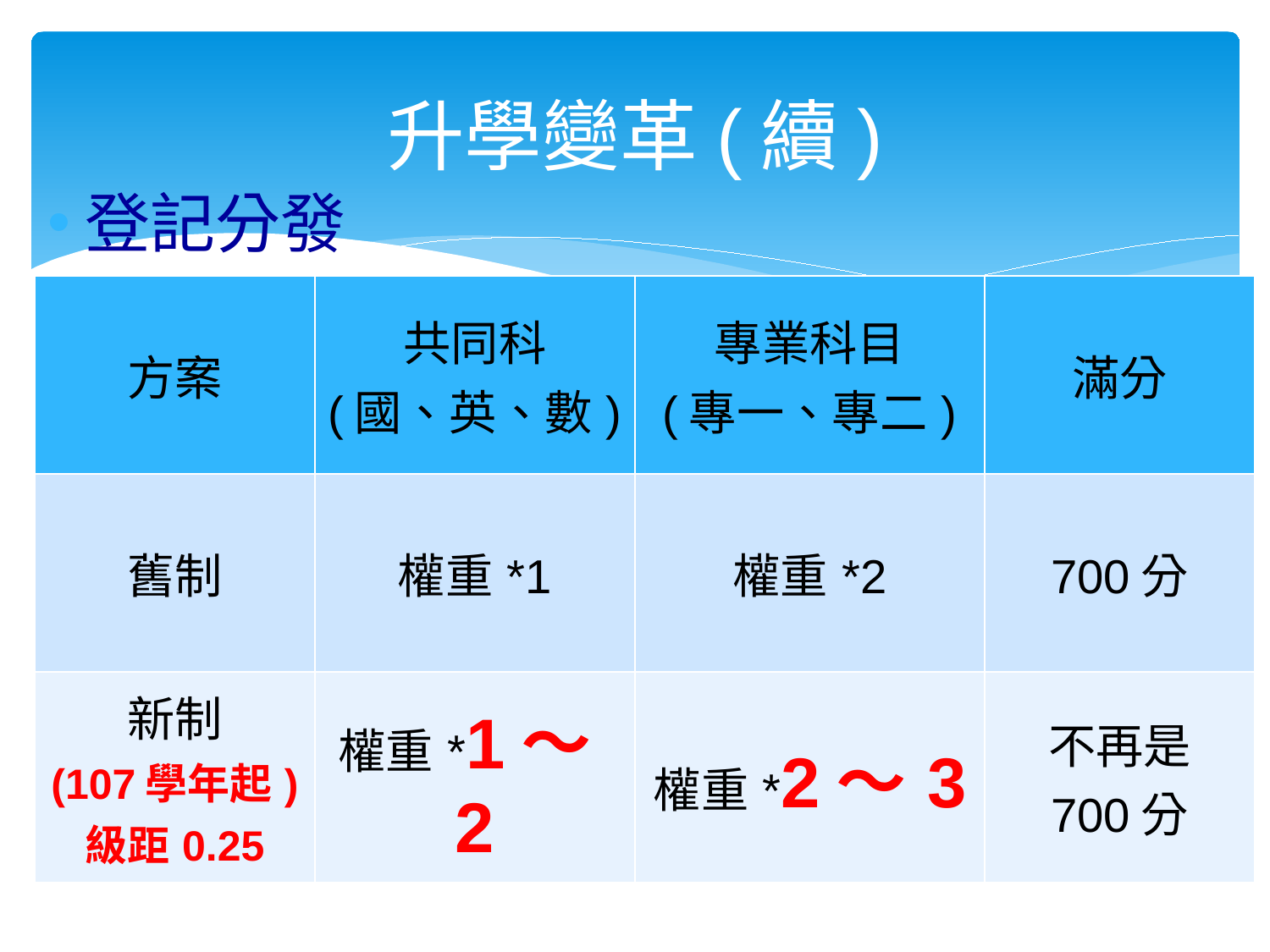

# 升學變革(續)
登記分發

| 方案 | 共同科 (國、英、數) | 專業科目 (專一、專二) | 滿分 |
| --- | --- | --- | --- |
| 舊制 | 權重\*1 | 權重\*2 | 700分 |
| 新制 (107學年起) 級距0.25 | 權重\*1～2 | 權重\*2～3 | 不再是 700分 |